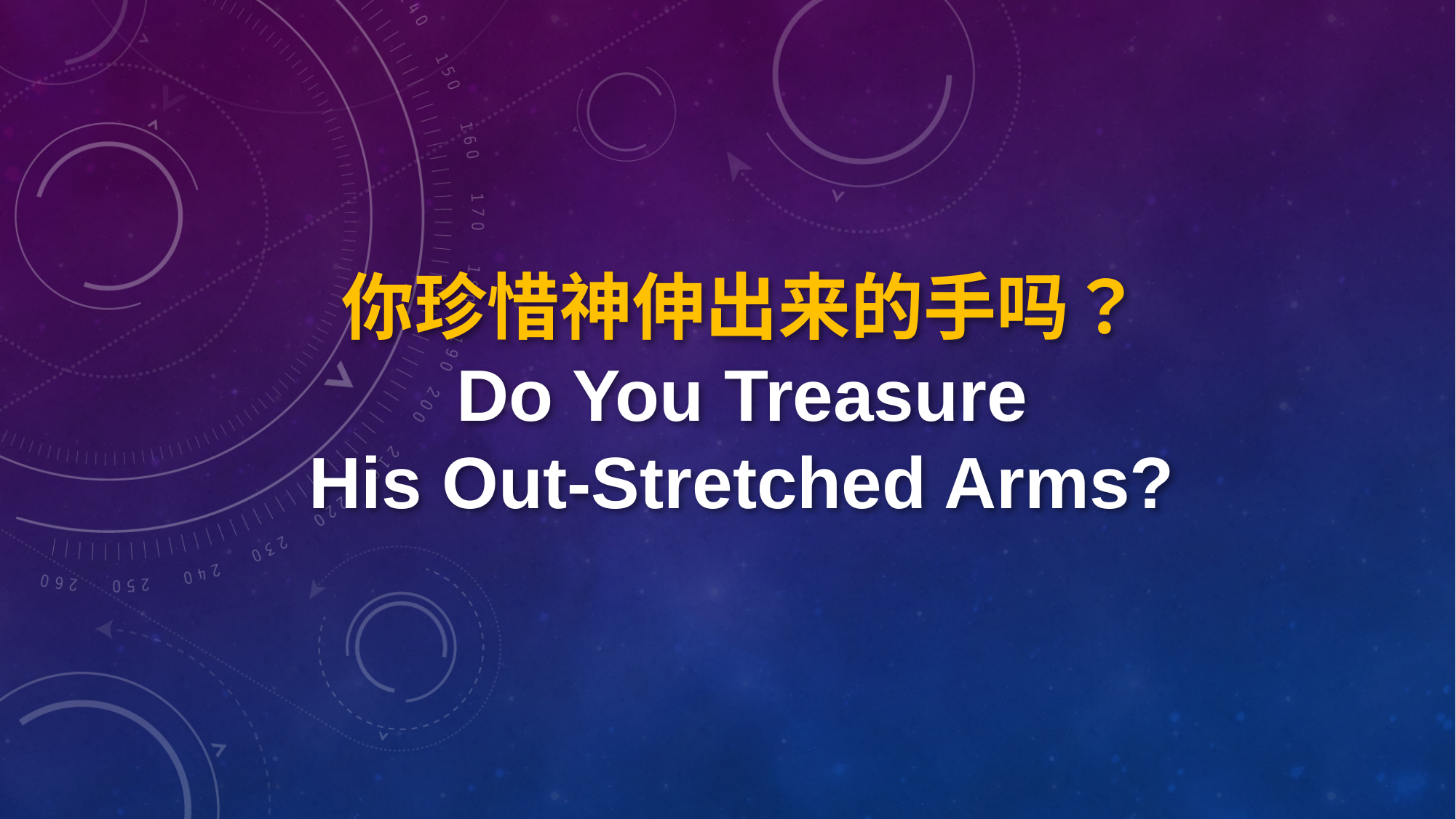

你珍惜神伸出来的手吗？
 Do You Treasure
His Out-Stretched Arms?